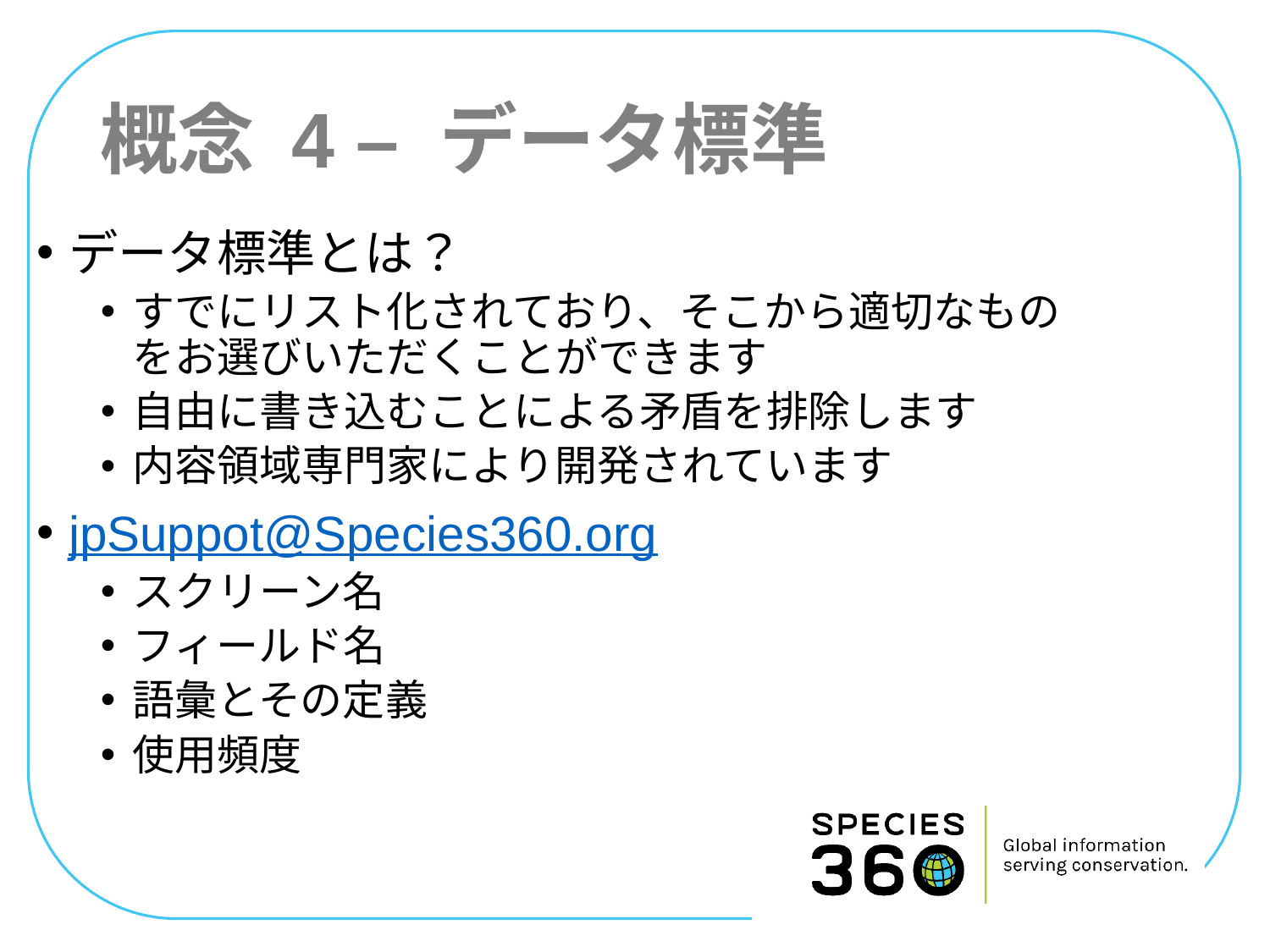

# 概念 4 – データ標準
データ標準とは？
すでにリスト化されており、そこから適切なものをお選びいただくことができます
自由に書き込むことによる矛盾を排除します
内容領域専門家により開発されています
jpSuppot@Species360.org
スクリーン名
フィールド名
語彙とその定義
使用頻度